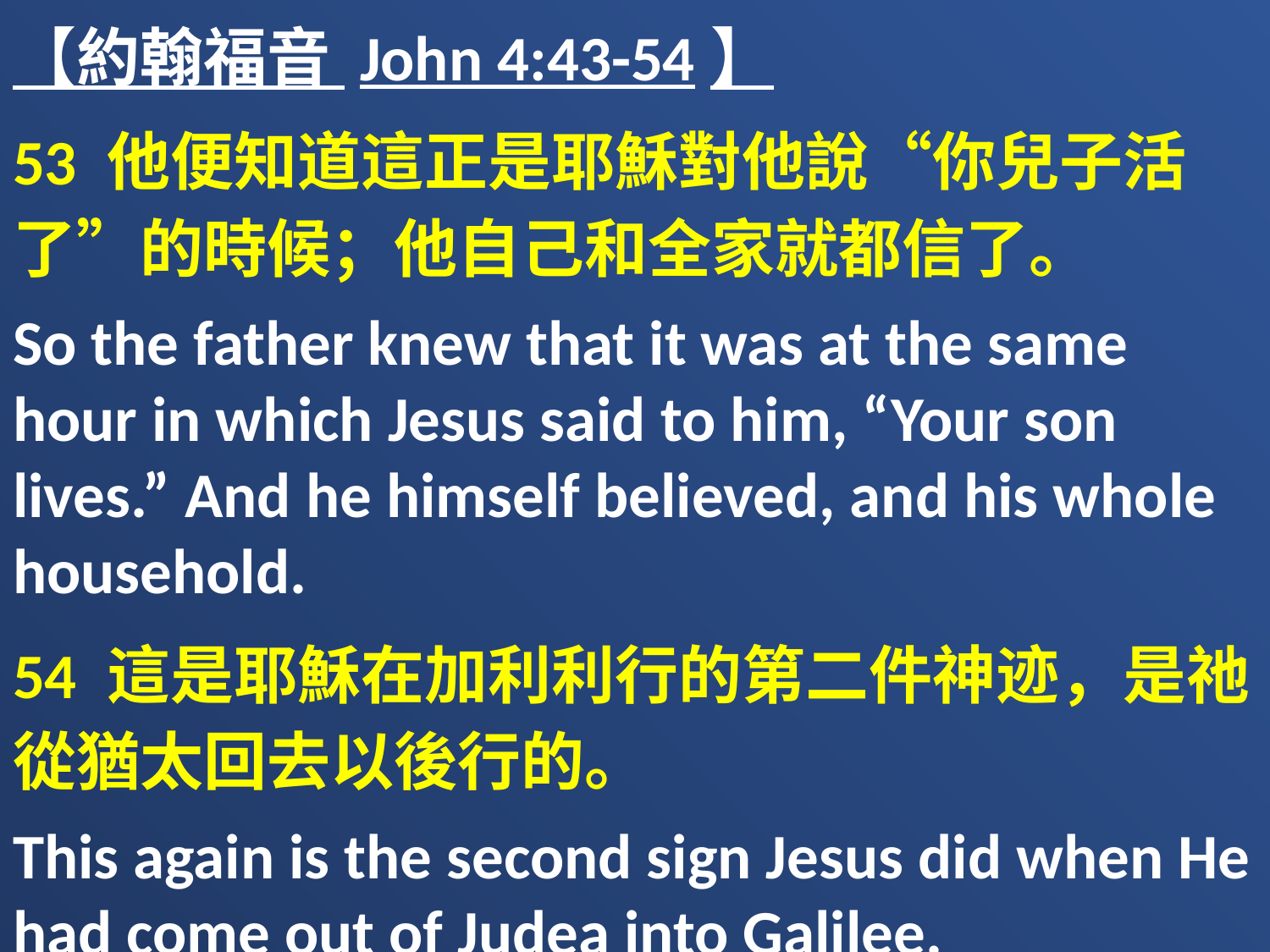

【約翰福音 John 4:43-54】
53 他便知道這正是耶穌對他說“你兒子活了”的時候；他自己和全家就都信了。
So the father knew that it was at the same hour in which Jesus said to him, “Your son lives.” And he himself believed, and his whole household.
54 這是耶穌在加利利行的第二件神迹，是祂從猶太回去以後行的。
This again is the second sign Jesus did when He had come out of Judea into Galilee.